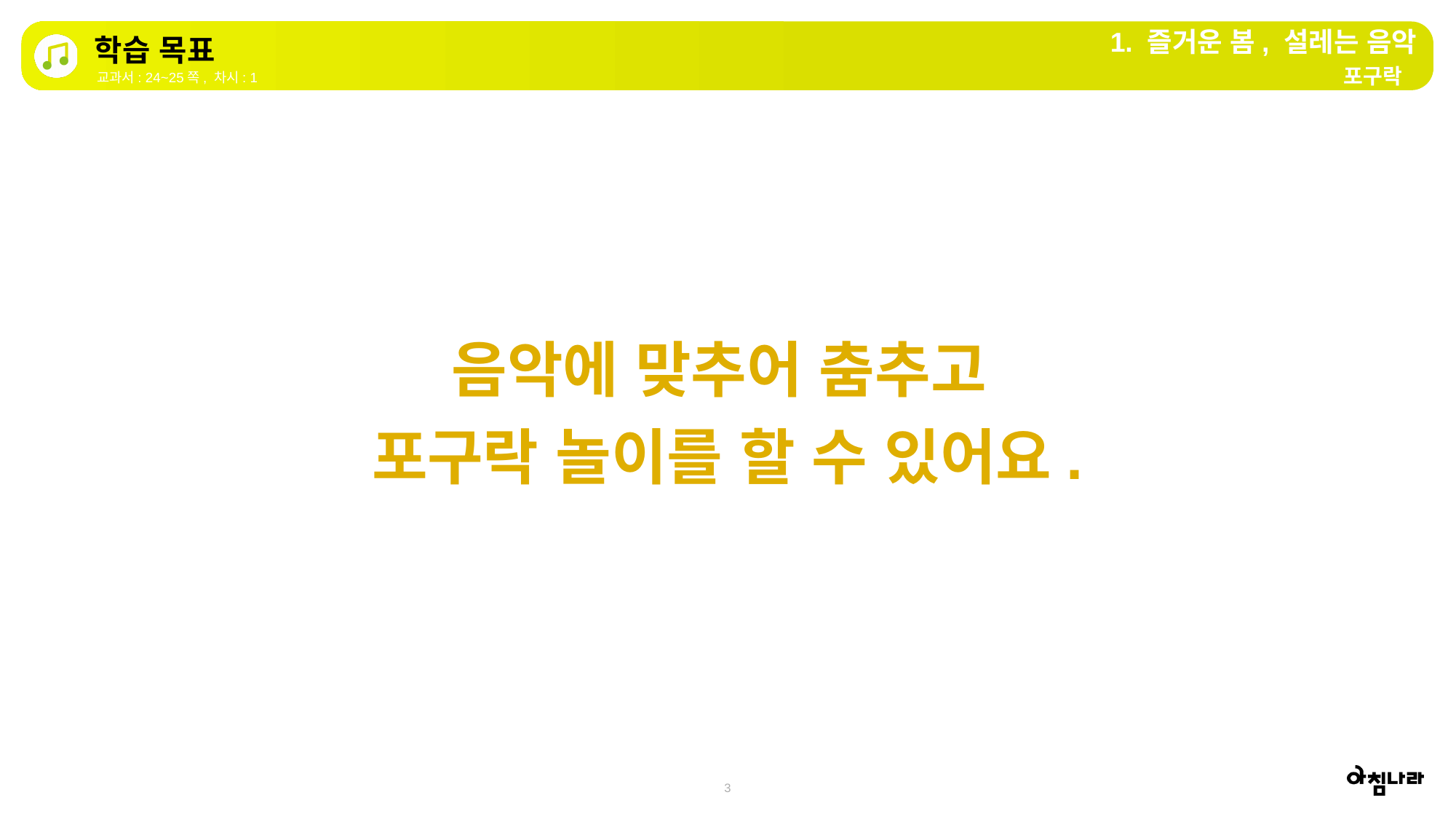

1. 즐거운 봄, 설레는 음악
학습 목표
포구락
교과서: 24~25쪽, 차시: 1
음악에 맞추어 춤추고
포구락 놀이를 할 수 있어요.
3